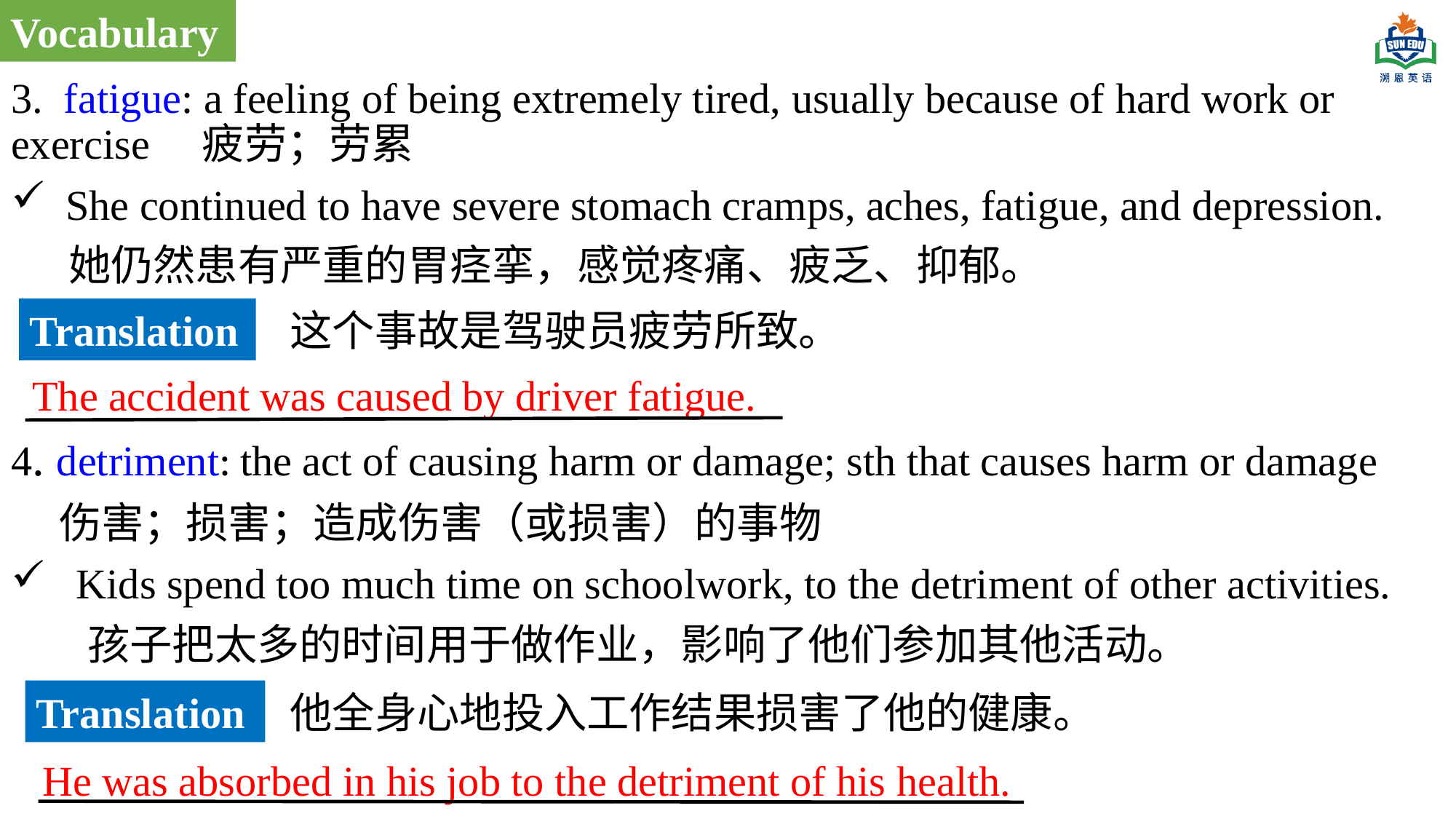

Vocabulary
3.  fatigue: a feeling of being extremely tired, usually because of hard work or exercise    疲劳；劳累
She continued to have severe stomach cramps, aches, fatigue, and depression.
     她仍然患有严重的胃痉挛，感觉疼痛、疲乏、抑郁。

4. detriment: the act of causing harm or damage; sth that causes harm or damage
    伤害；损害；造成伤害（或损害）的事物
 Kids spend too much time on schoolwork, to the detriment of other activities.
       孩子把太多的时间用于做作业，影响了他们参加其他活动。
Translation
这个事故是驾驶员疲劳所致。
The accident was caused by driver fatigue.
Translation
他全身心地投入工作结果损害了他的健康。
He was absorbed in his job to the detriment of his health.